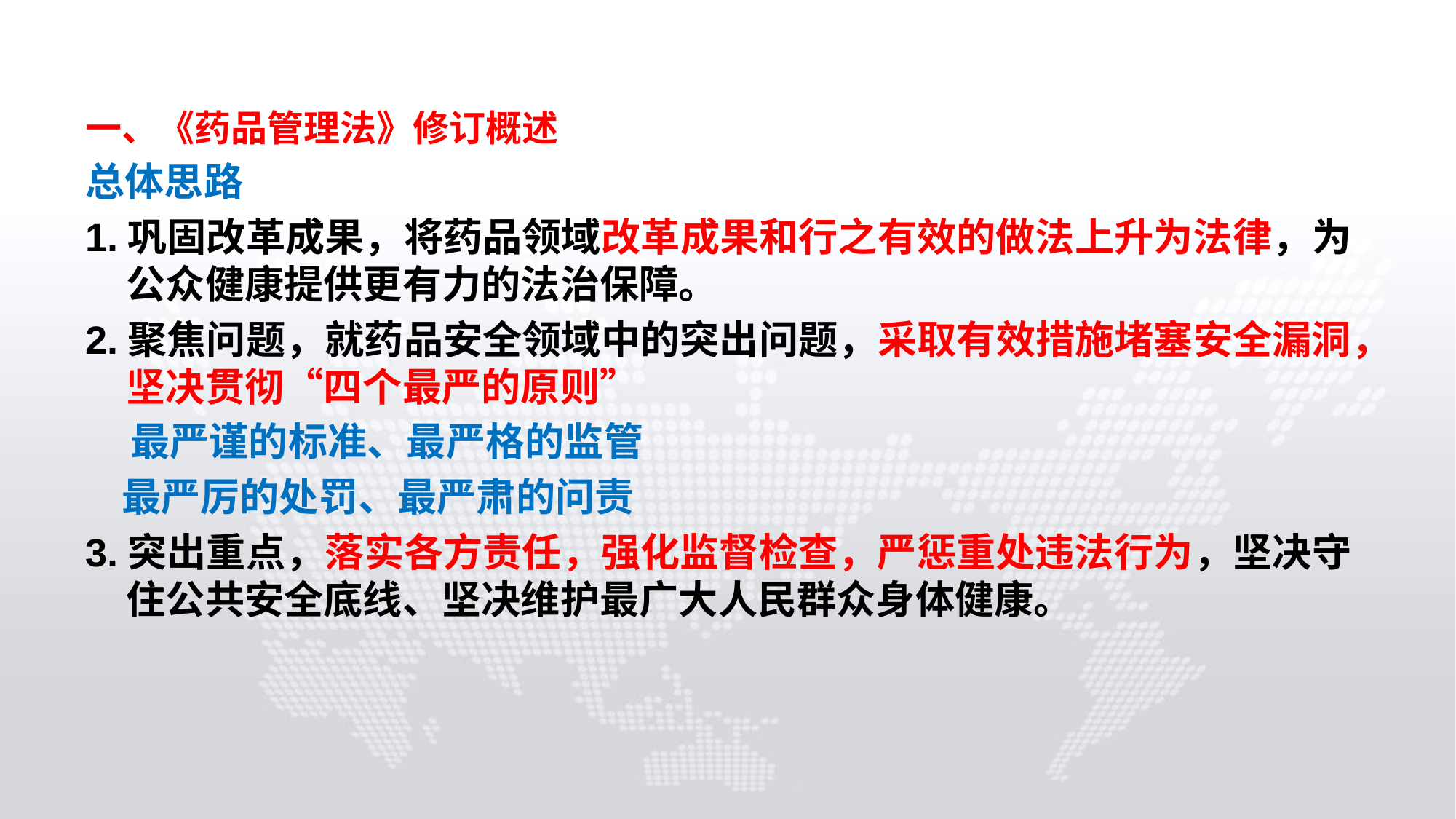

#
一、《药品管理法》修订概述
总体思路
1.巩固改革成果，将药品领域改革成果和行之有效的做法上升为法律，为公众健康提供更有力的法治保障。
2.聚焦问题，就药品安全领域中的突出问题，采取有效措施堵塞安全漏洞，坚决贯彻“四个最严的原则”
    最严谨的标准、最严格的监管
   最严厉的处罚、最严肃的问责
3.突出重点，落实各方责任，强化监督检查，严惩重处违法行为，坚决守住公共安全底线、坚决维护最广大人民群众身体健康。